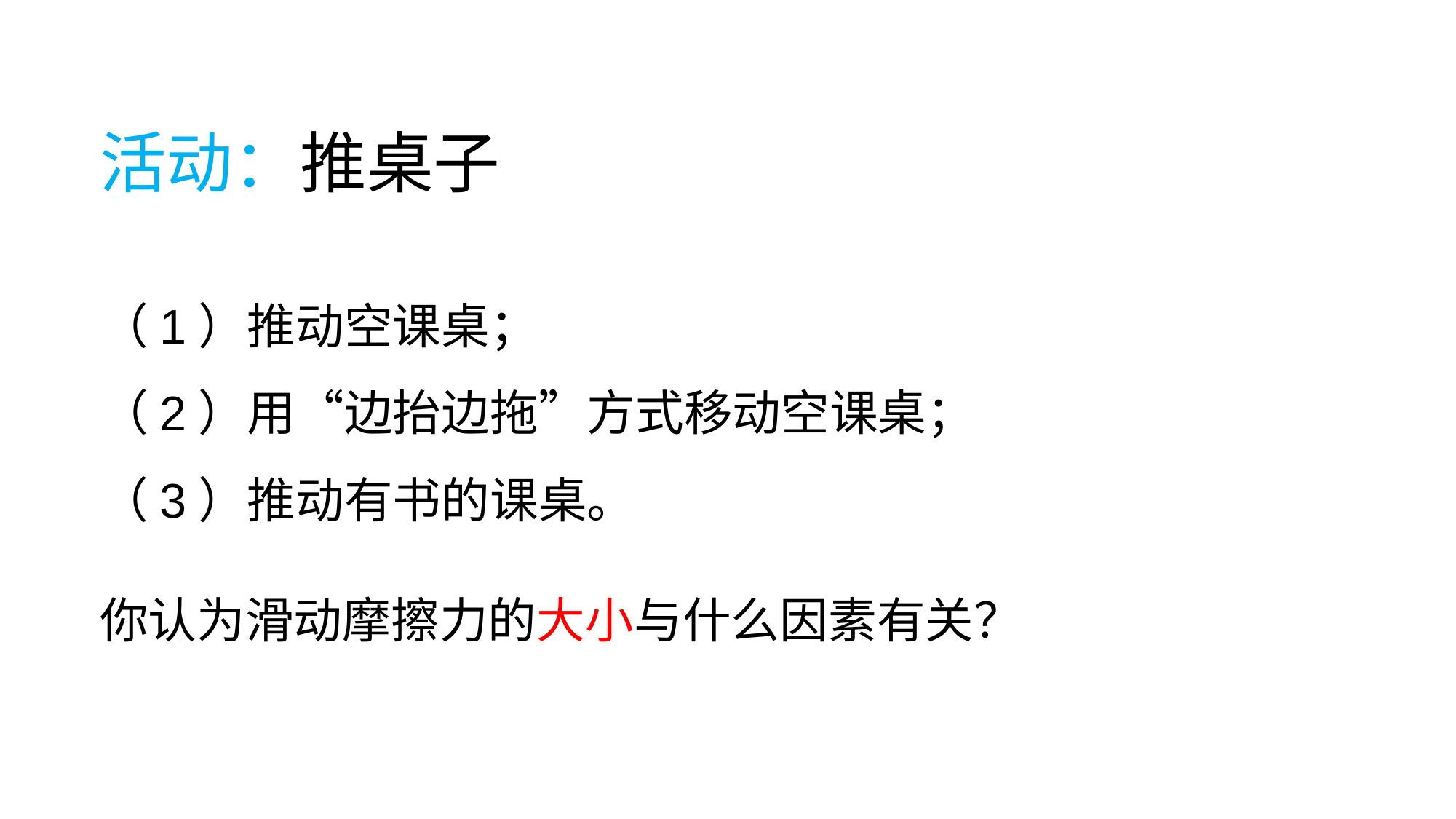

活动：推桌子

（1）推动空课桌；
（2）用“边抬边拖”方式移动空课桌；
（3）推动有书的课桌。

你认为滑动摩擦力的大小与什么因素有关？